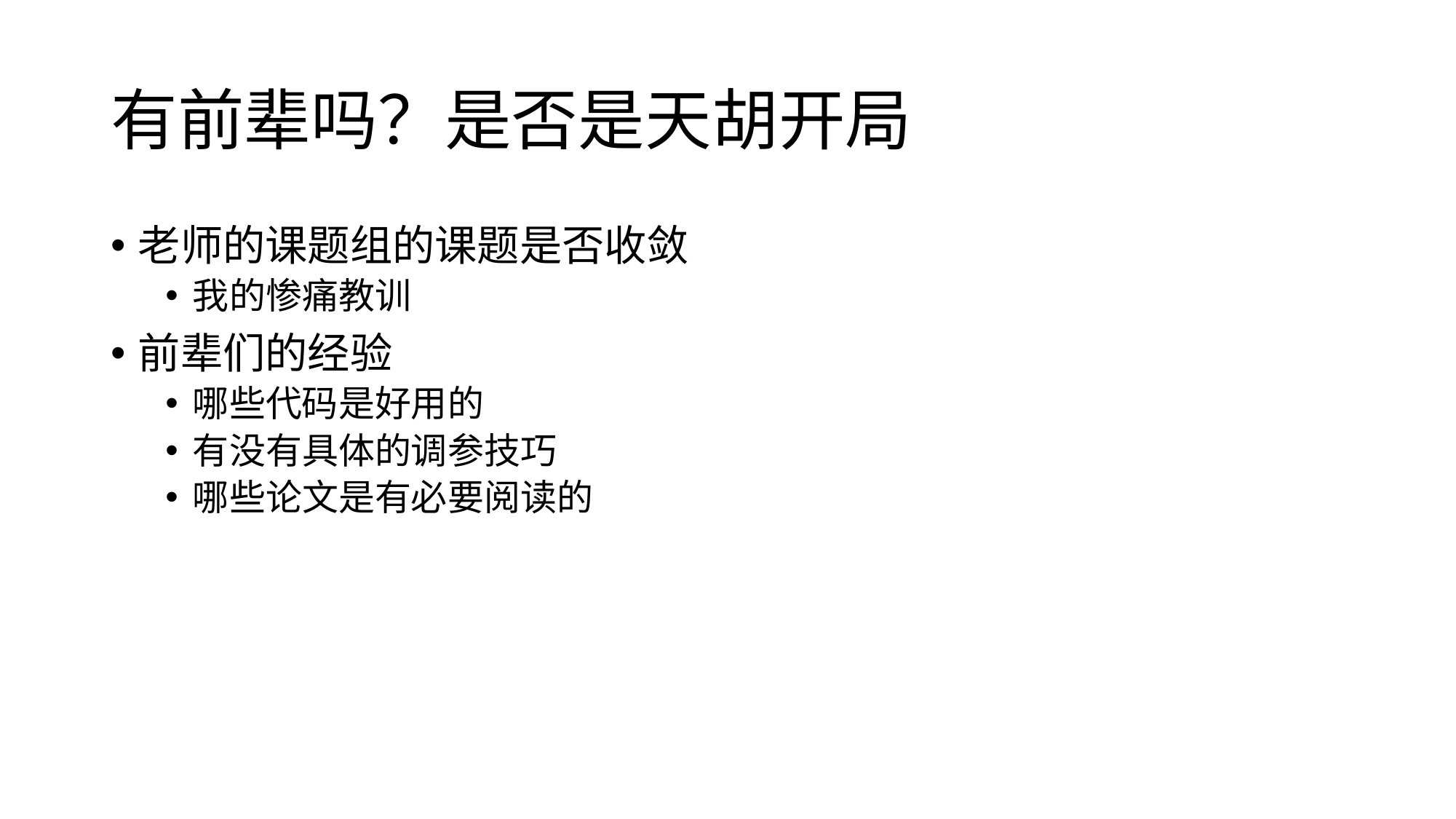

# 有前辈吗？是否是天胡开局
老师的课题组的课题是否收敛
我的惨痛教训
前辈们的经验
哪些代码是好用的
有没有具体的调参技巧
哪些论文是有必要阅读的